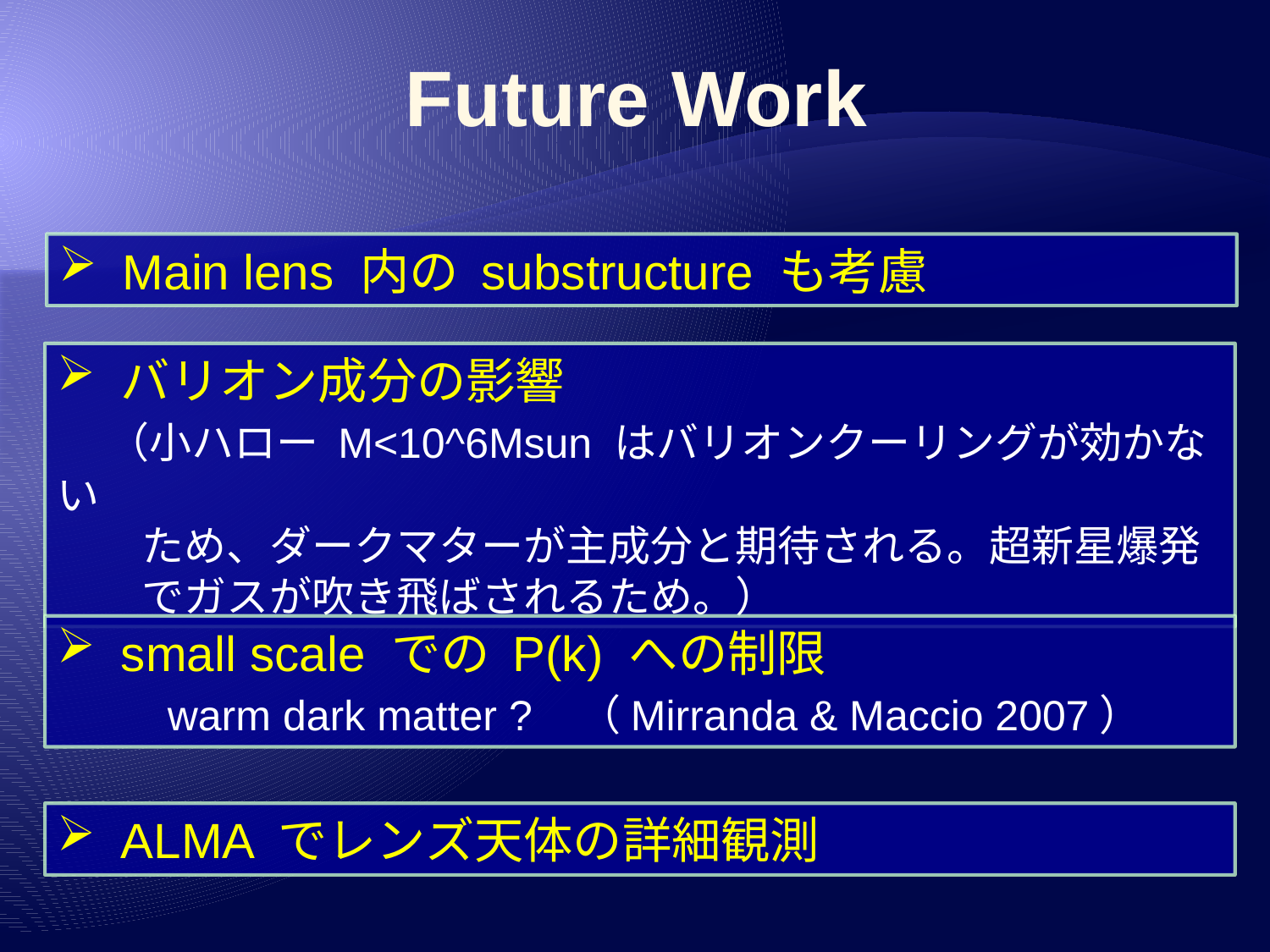

# Future Work
Main lens 内の substructure も考慮
バリオン成分の影響
　（小ハロー M<10^6Msun はバリオンクーリングが効かない
　　ため、ダークマターが主成分と期待される。超新星爆発
　　でガスが吹き飛ばされるため。）
small scale での P(k) への制限
        warm dark matter ?   （Mirranda & Maccio 2007）
ALMA でレンズ天体の詳細観測